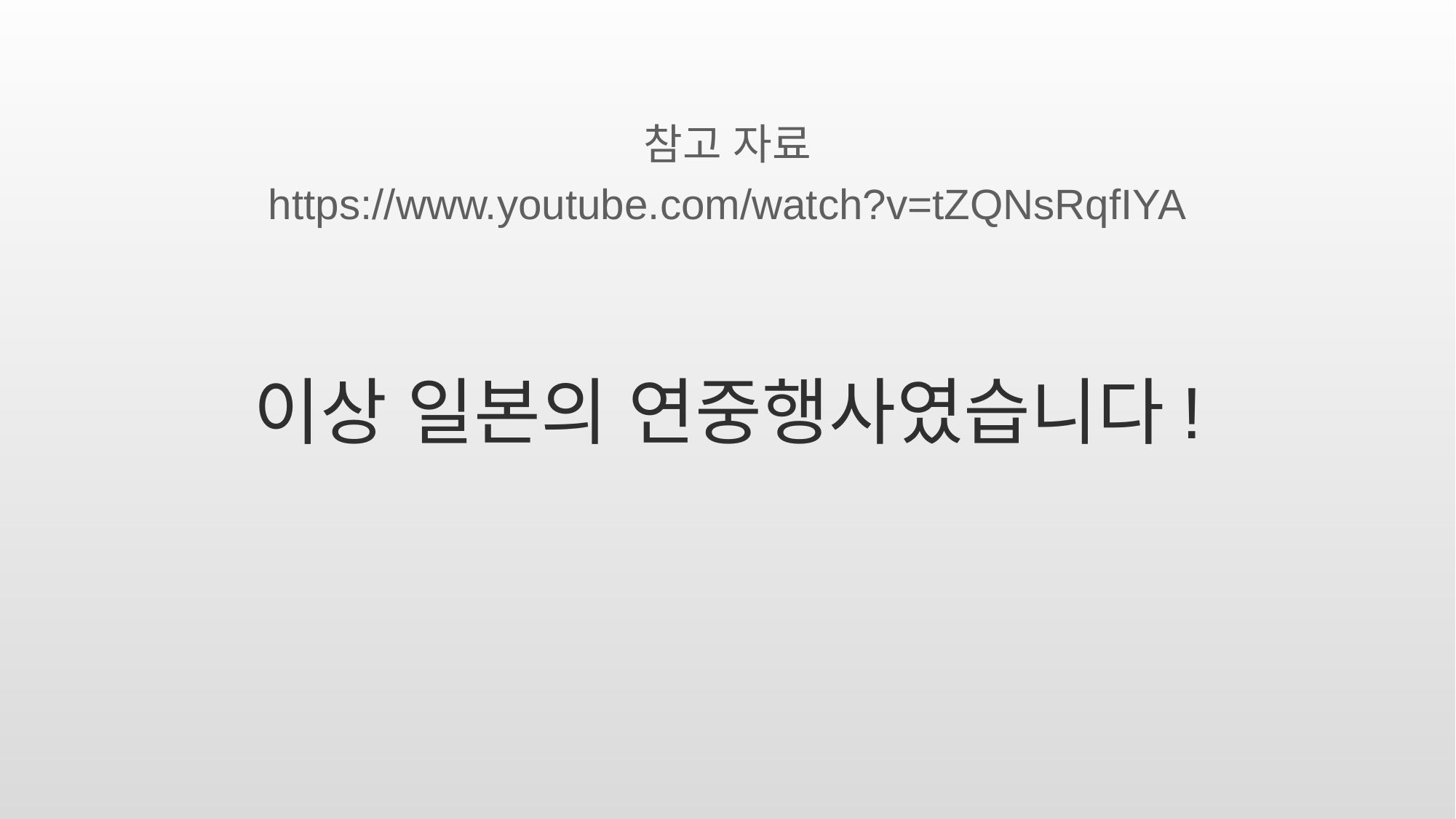

참고 자료
https://www.youtube.com/watch?v=tZQNsRqfIYA
# 이상 일본의 연중행사였습니다!